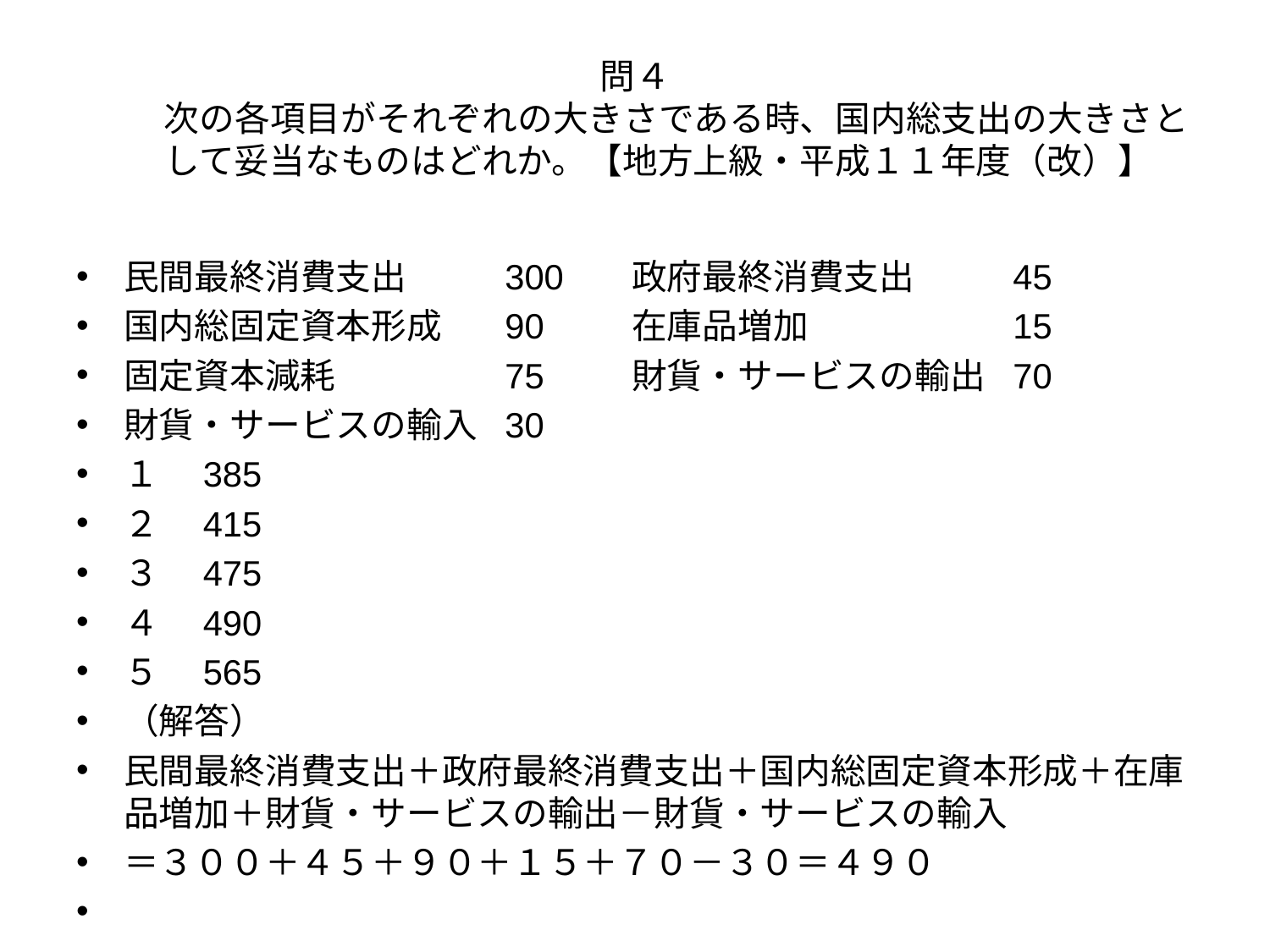

# 問４ 　次の各項目がそれぞれの大きさである時、国内総支出の大きさとして妥当なものはどれか。【地方上級・平成１１年度（改）】

民間最終消費支出	300	政府最終消費支出	45
国内総固定資本形成	90	在庫品増加		15
固定資本減耗		75	財貨・サービスの輸出	70
財貨・サービスの輸入	30
１　385
２　415
３　475
４　490
５　565
（解答）
民間最終消費支出＋政府最終消費支出＋国内総固定資本形成＋在庫品増加＋財貨・サービスの輸出－財貨・サービスの輸入
＝３００＋４５＋９０＋１５＋７０－３０＝４９０